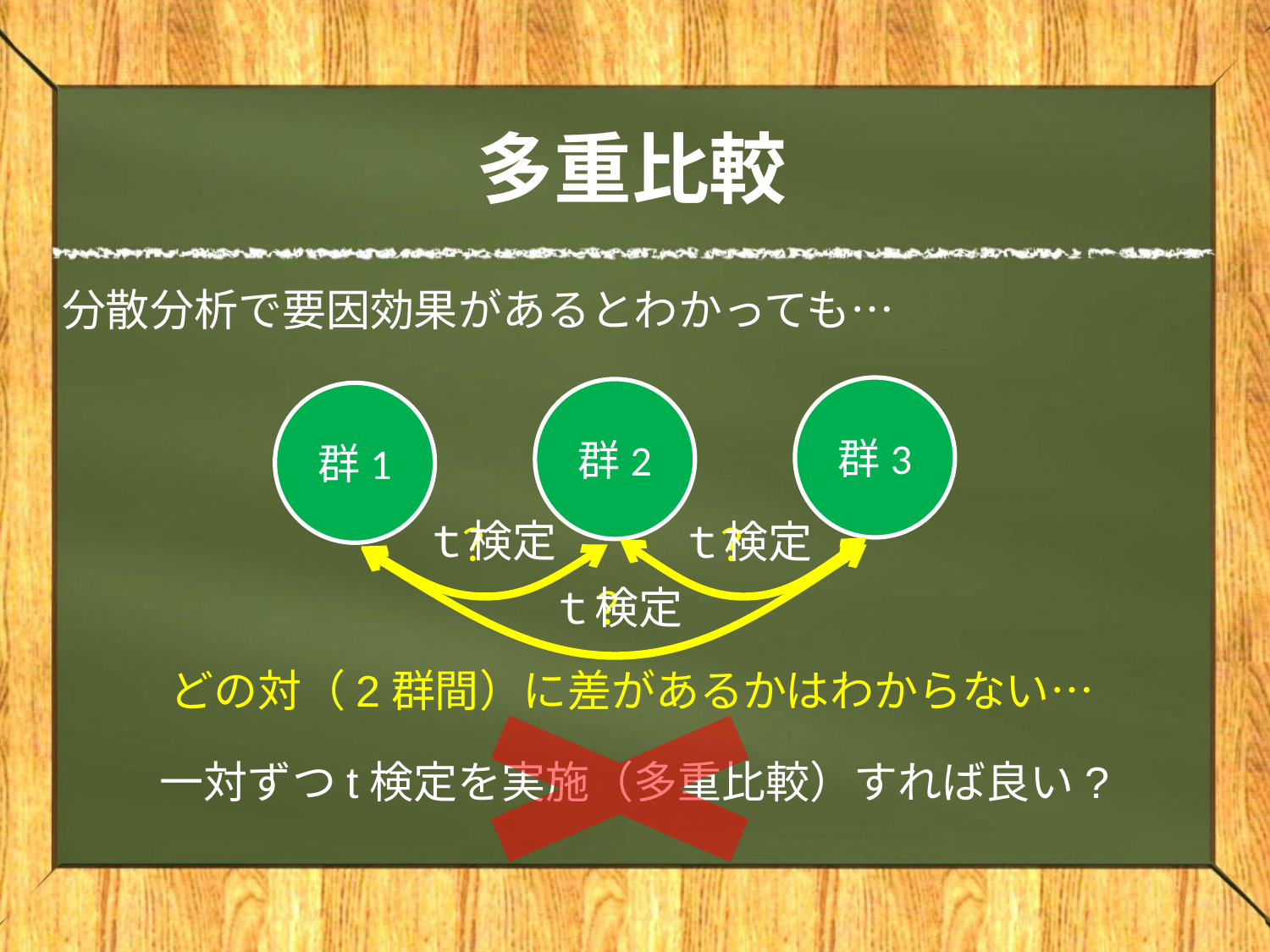

# 多重比較
分散分析で要因効果があるとわかっても…
群3
群2
群1
ｔ検定
ｔ検定
？
？

ｔ検定
？
どの対（2群間）に差があるかはわからない…

一対ずつt検定を実施（多重比較）すれば良い?